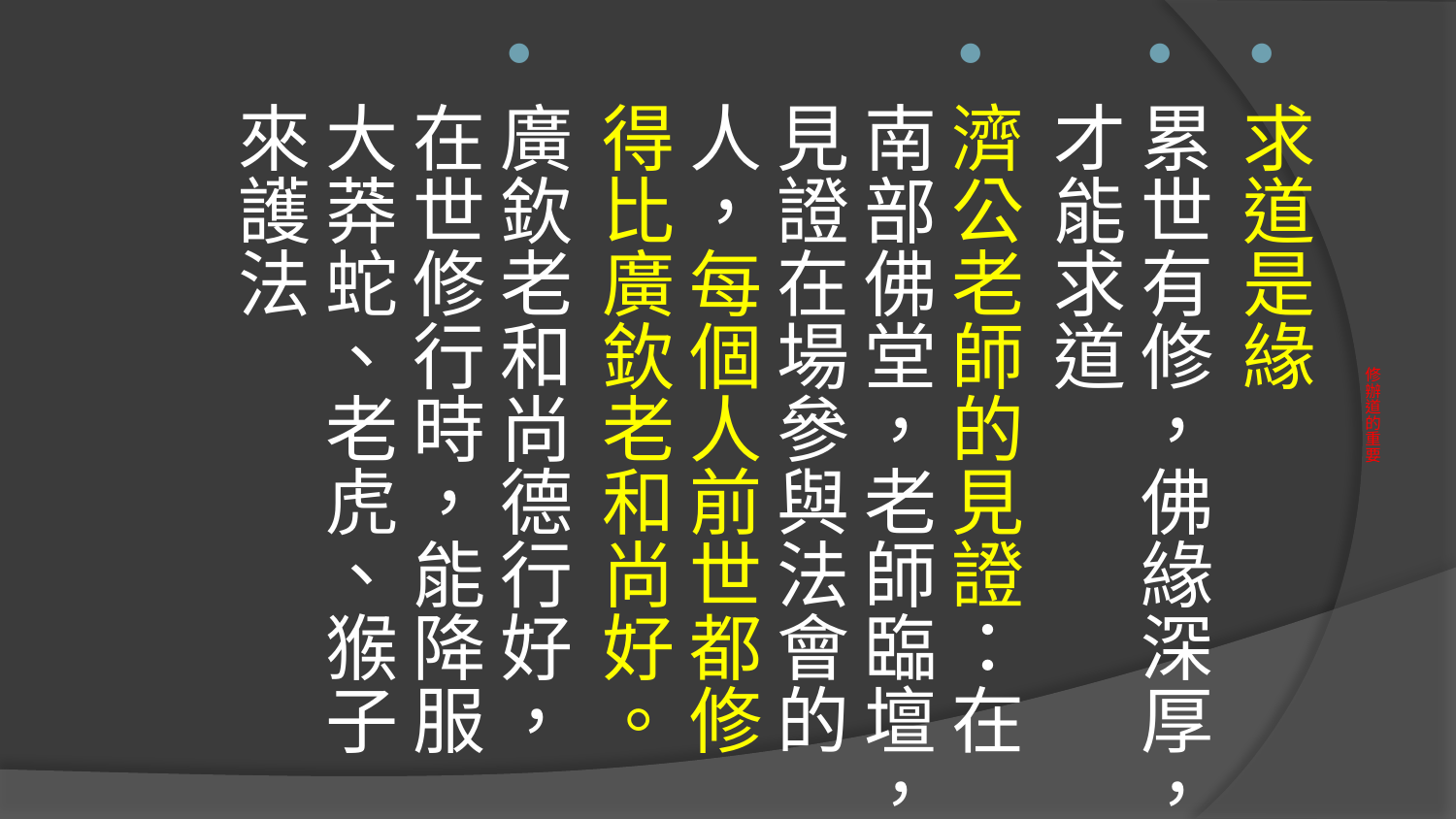

求道是緣
累世有修，佛緣深厚，才能求道
濟公老師的見證：在南部佛堂，老師臨壇，見證在場參與法會的人，每個人前世都修得比廣欽老和尚好。
廣欽老和尚德行好，在世修行時，能降服大莽蛇、老虎、猴子來護法

# 修辦道的重要